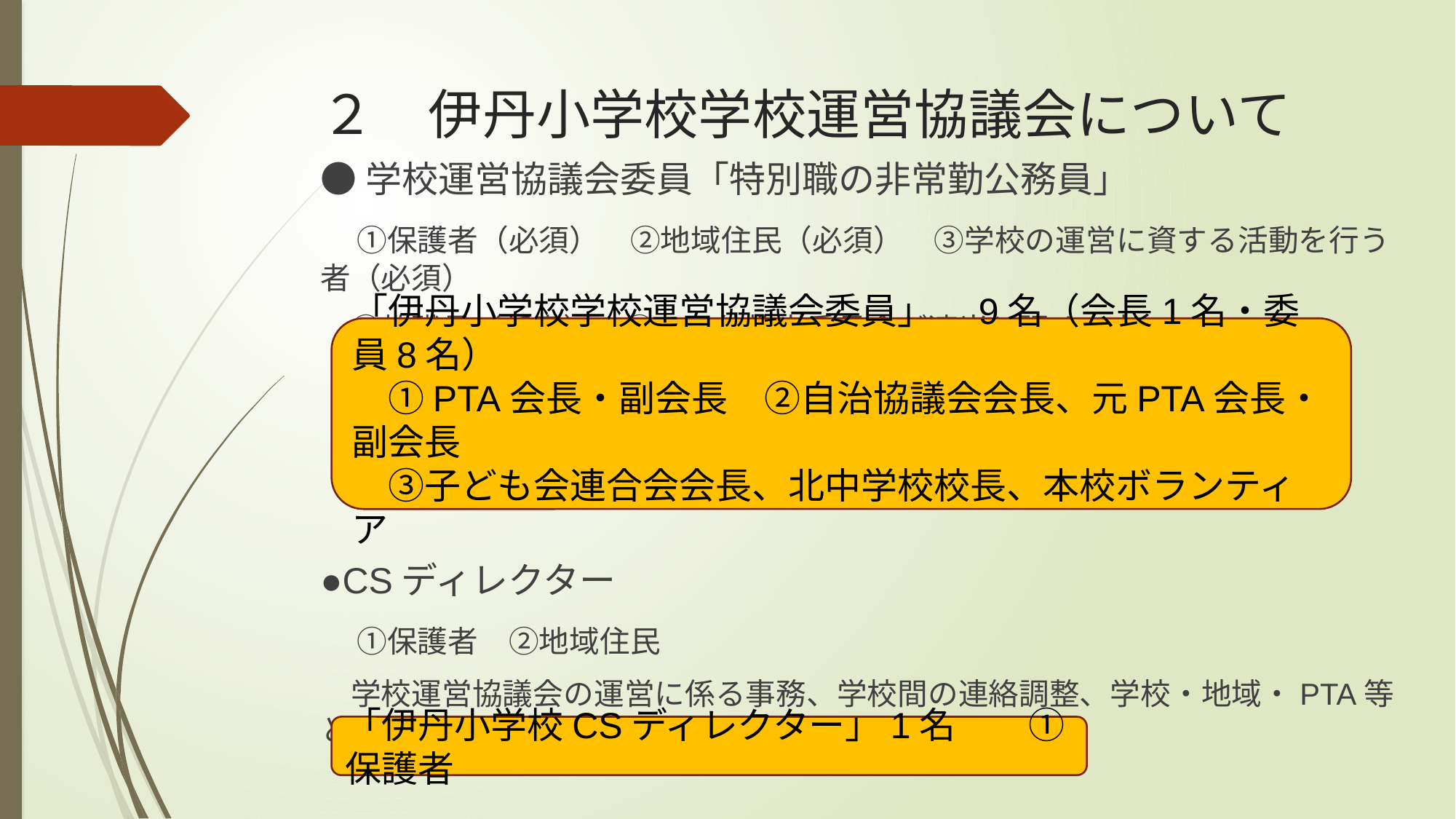

# ２　伊丹小学校学校運営協議会について
●学校運営協議会委員「特別職の非常勤公務員」
　①保護者（必須）　②地域住民（必須）　③学校の運営に資する活動を行う者（必須）
　④教職員（任意）　⑤その他教育委員会が適当と認める者

●CSディレクター
　①保護者　②地域住民
　学校運営協議会の運営に係る事務、学校間の連絡調整、学校・地域・PTA等との活動に係る調整等

「伊丹小学校学校運営協議会委員」　9名（会長1名・委員8名）
　①PTA会長・副会長　②自治協議会会長、元PTA会長・副会長
　③子ども会連合会会長、北中学校校長、本校ボランティア

「伊丹小学校CSディレクター」1名　　①保護者